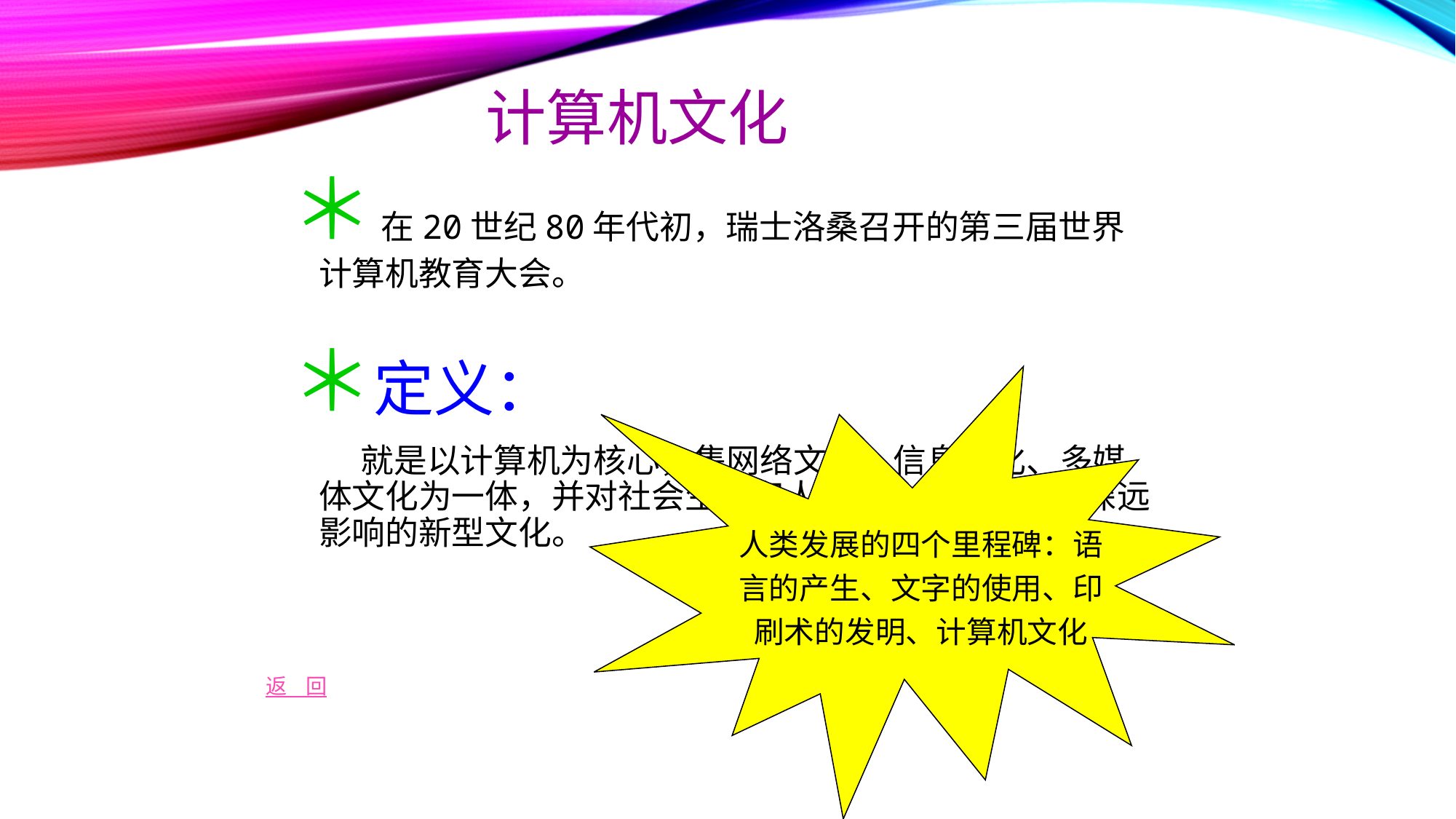

计算机文化
＊ 在20世纪80年代初，瑞士洛桑召开的第三届世界计算机教育大会。

＊定义：
        就是以计算机为核心，集网络文化、信息文化、多媒体文化为一体，并对社会生活和人类行为产生广泛、深远影响的新型文化。

人类发展的四个里程碑：语言的产生、文字的使用、印刷术的发明、计算机文化
返    回